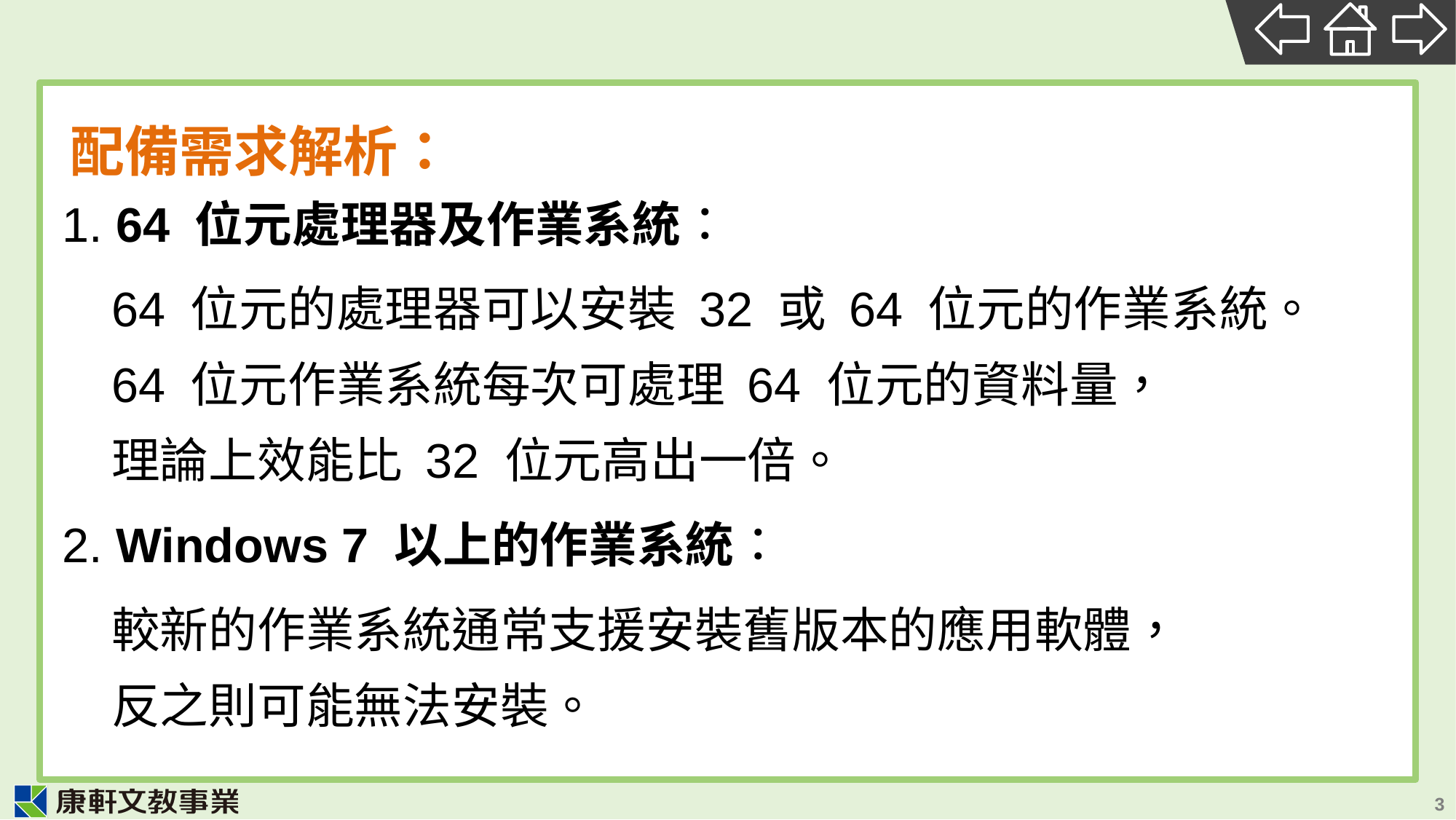

配備需求解析：
1. 64 位元處理器及作業系統：
64 位元的處理器可以安裝 32 或 64 位元的作業系統。
64 位元作業系統每次可處理 64 位元的資料量，
理論上效能比 32 位元高出一倍。
2. Windows 7 以上的作業系統：
較新的作業系統通常支援安裝舊版本的應用軟體，
反之則可能無法安裝。
3